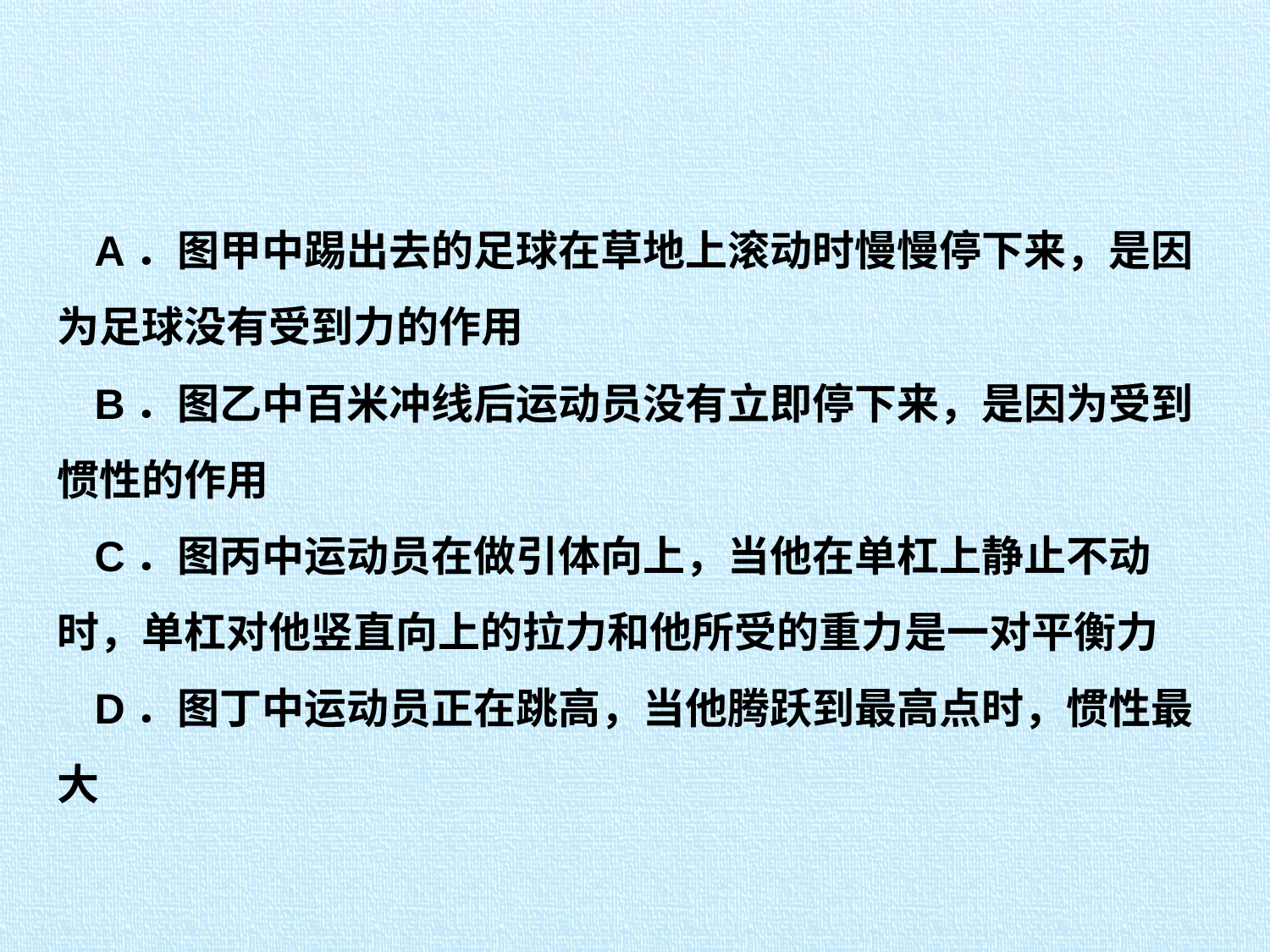

A．图甲中踢出去的足球在草地上滚动时慢慢停下来，是因为足球没有受到力的作用
B．图乙中百米冲线后运动员没有立即停下来，是因为受到惯性的作用
C．图丙中运动员在做引体向上，当他在单杠上静止不动时，单杠对他竖直向上的拉力和他所受的重力是一对平衡力
D．图丁中运动员正在跳高，当他腾跃到最高点时，惯性最大